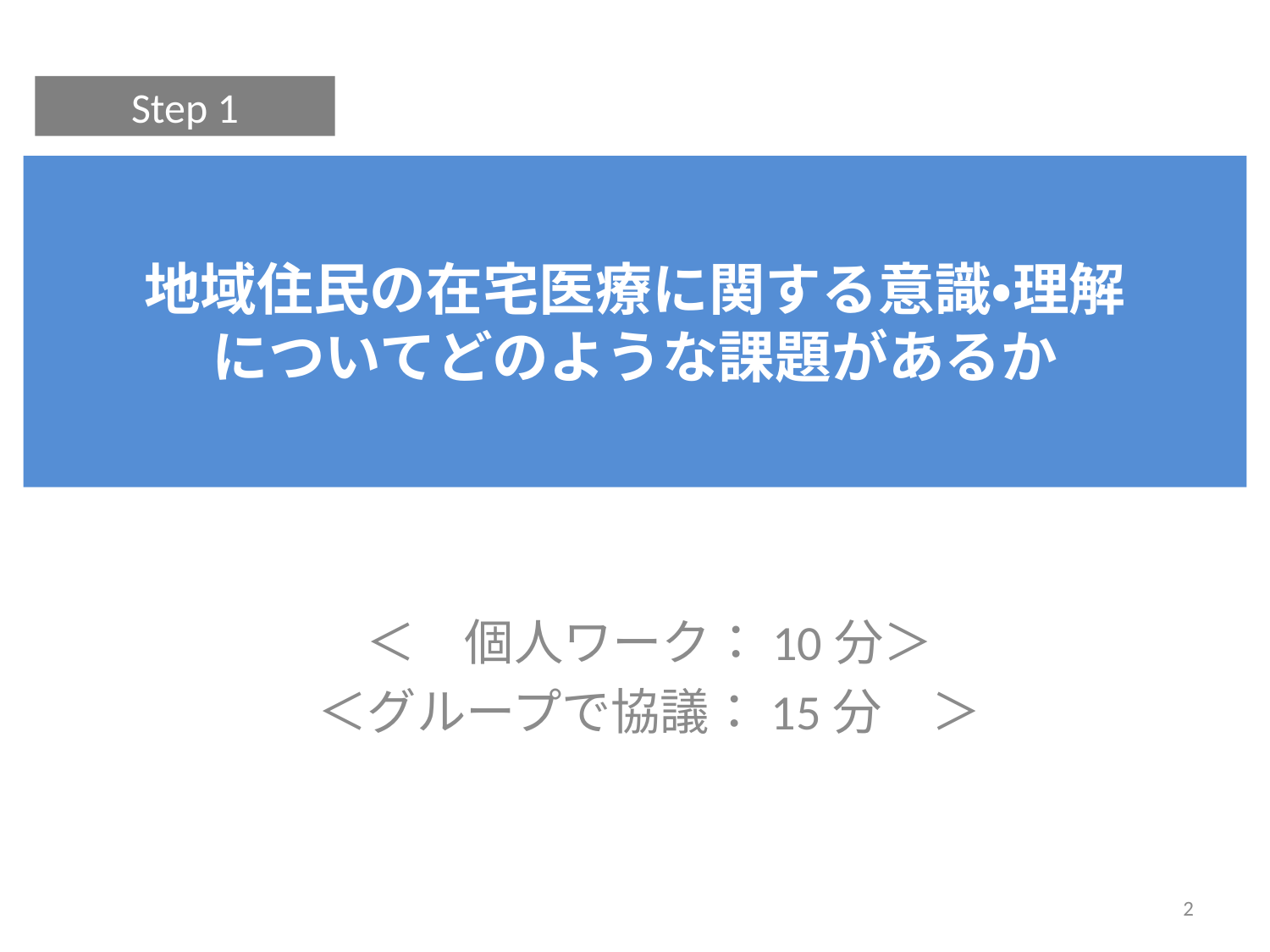

Step 1
# 地域住民の在宅医療に関する意識・理解 についてどのような課題があるか

＜　個人ワーク：10分＞
＜グループで協議：15分　＞
2